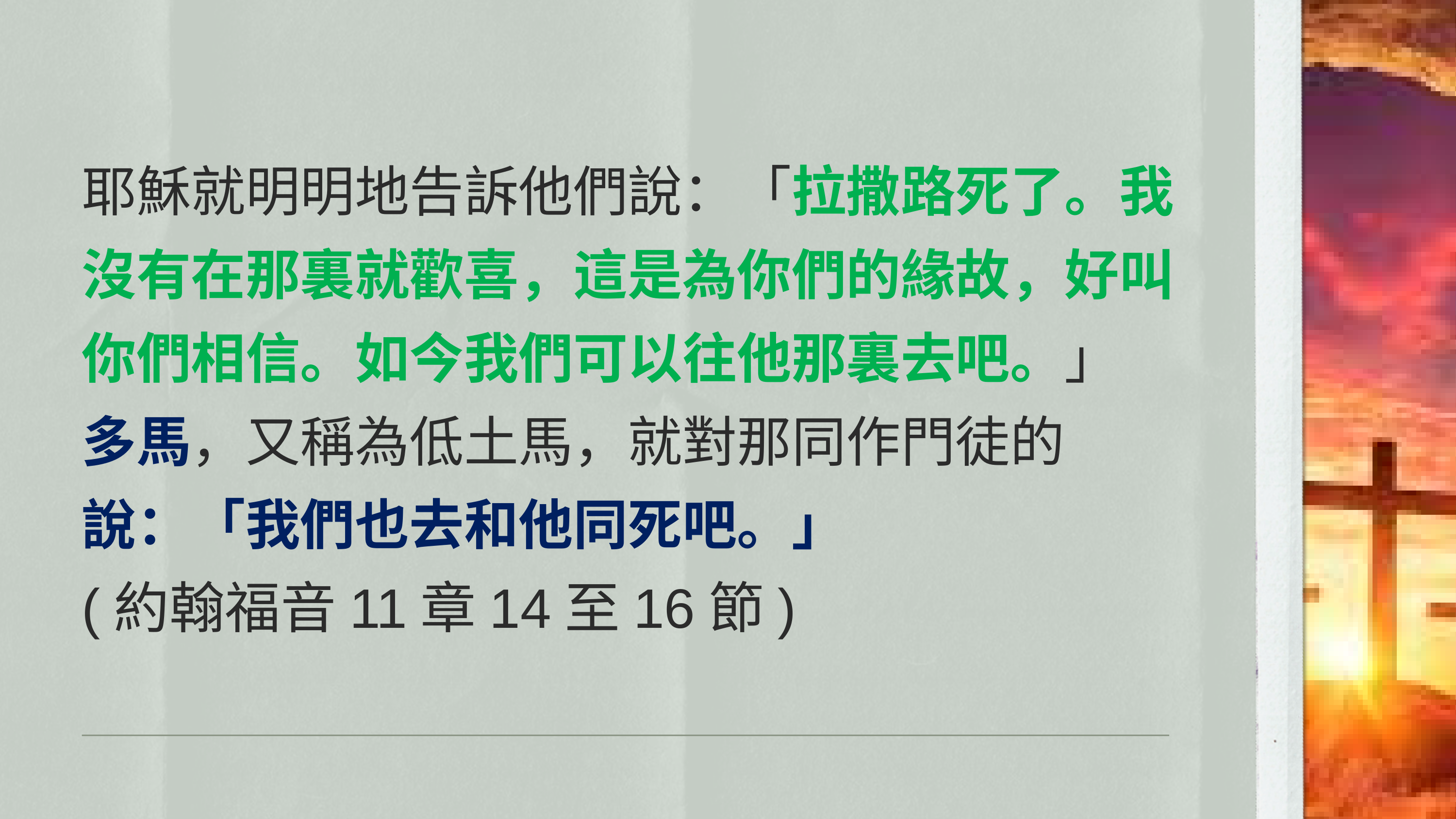

耶穌就明明地告訴他們說：「拉撒路死了。我沒有在那裏就歡喜，這是為你們的緣故，好叫你們相信。如今我們可以往他那裏去吧。」
多馬，又稱為低土馬，就對那同作門徒的
說：「我們也去和他同死吧。」
(約翰福音11章14至16節)